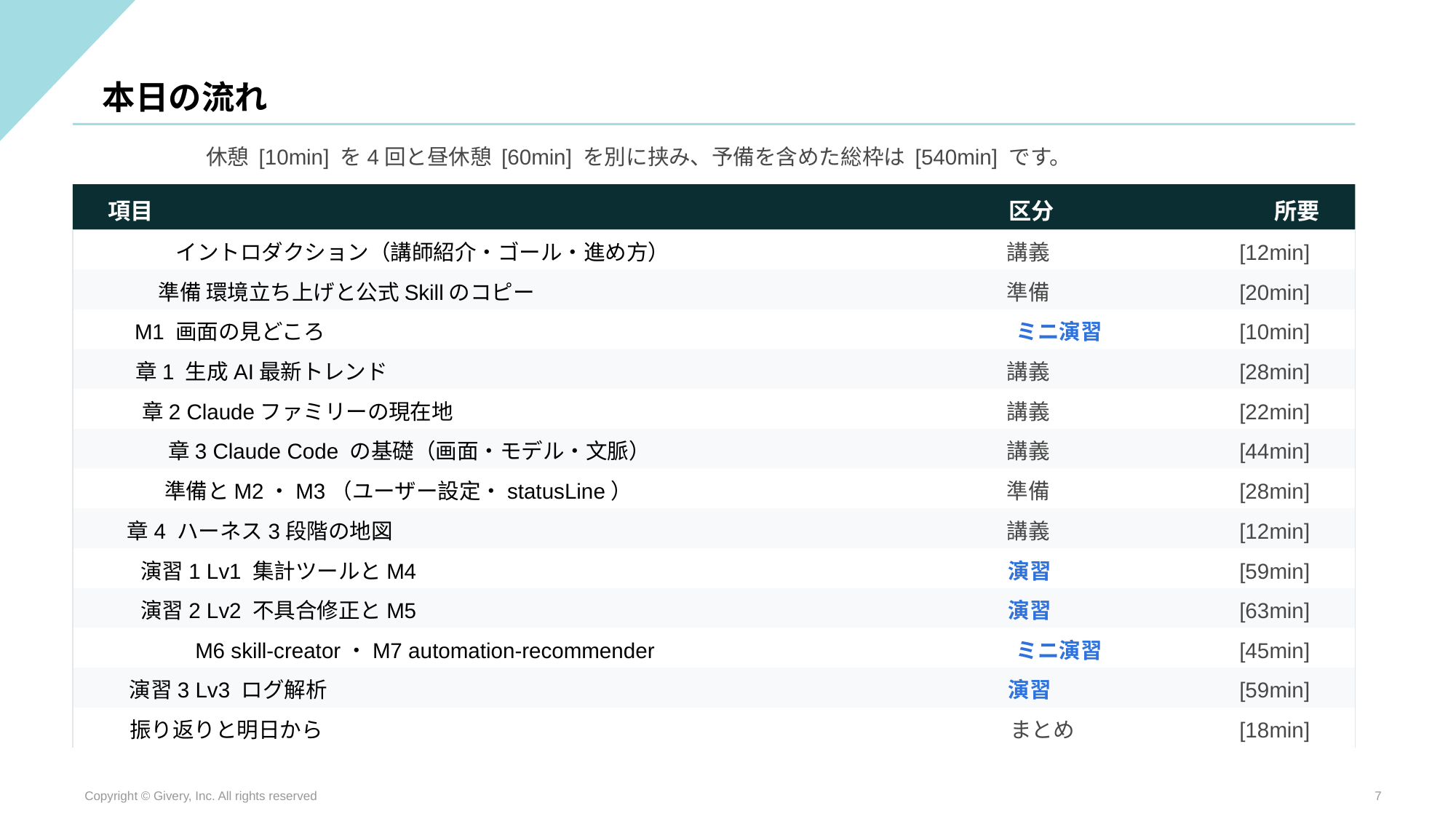

本日の流れ

休憩 [10min] を4回と昼休憩 [60min] を別に挟み、予備を含めた総枠は [540min] です。

項目
区分
所要

イントロダクション（講師紹介・ゴール・進め方）
講義
[12min]

準備 環境立ち上げと公式Skillのコピー
準備
[20min]

M1 画面の見どころ
ミニ演習
[10min]

章1 生成AI最新トレンド
講義
[28min]

章2 Claudeファミリーの現在地
講義
[22min]

章3 Claude Code の基礎（画面・モデル・文脈）
講義
[44min]

準備とM2・M3（ユーザー設定・statusLine）
準備
[28min]

章4 ハーネス3段階の地図
講義
[12min]

演習1 Lv1 集計ツールとM4
演習
[59min]

演習2 Lv2 不具合修正とM5
演習
[63min]

M6 skill-creator・M7 automation-recommender
ミニ演習
[45min]

演習3 Lv3 ログ解析
演習
[59min]

振り返りと明日から
まとめ
[18min]
Copyright © Givery, Inc. All rights reserved
7